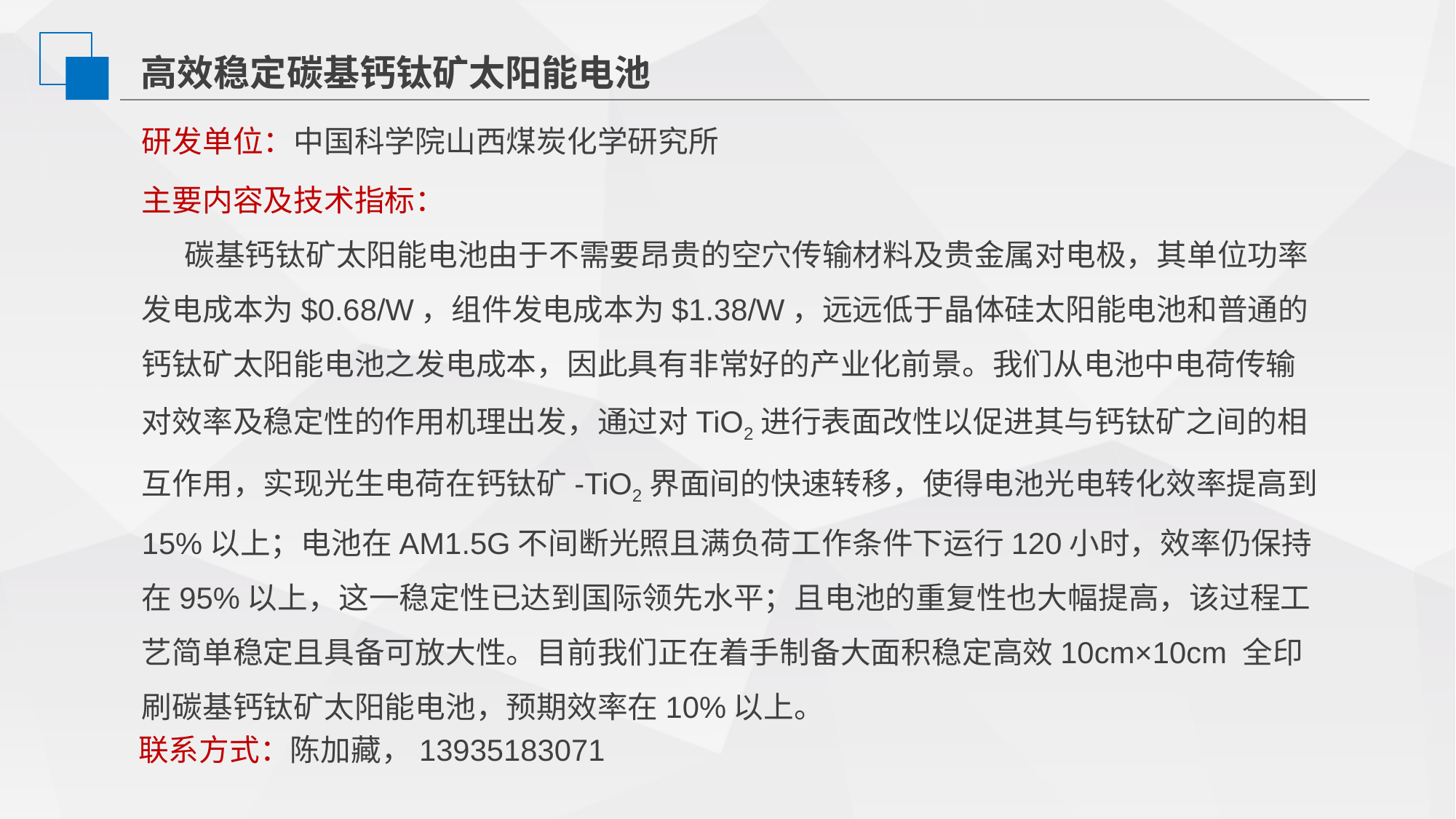

高效稳定碳基钙钛矿太阳能电池
研发单位：中国科学院山西煤炭化学研究所
主要内容及技术指标：
碳基钙钛矿太阳能电池由于不需要昂贵的空穴传输材料及贵金属对电极，其单位功率发电成本为$0.68/W，组件发电成本为$1.38/W，远远低于晶体硅太阳能电池和普通的钙钛矿太阳能电池之发电成本，因此具有非常好的产业化前景。我们从电池中电荷传输对效率及稳定性的作用机理出发，通过对TiO2进行表面改性以促进其与钙钛矿之间的相互作用，实现光生电荷在钙钛矿-TiO2界面间的快速转移，使得电池光电转化效率提高到15%以上；电池在AM1.5G不间断光照且满负荷工作条件下运行120小时，效率仍保持在95%以上，这一稳定性已达到国际领先水平；且电池的重复性也大幅提高，该过程工艺简单稳定且具备可放大性。目前我们正在着手制备大面积稳定高效10cm×10cm 全印刷碳基钙钛矿太阳能电池，预期效率在10%以上。
联系方式：陈加藏，13935183071